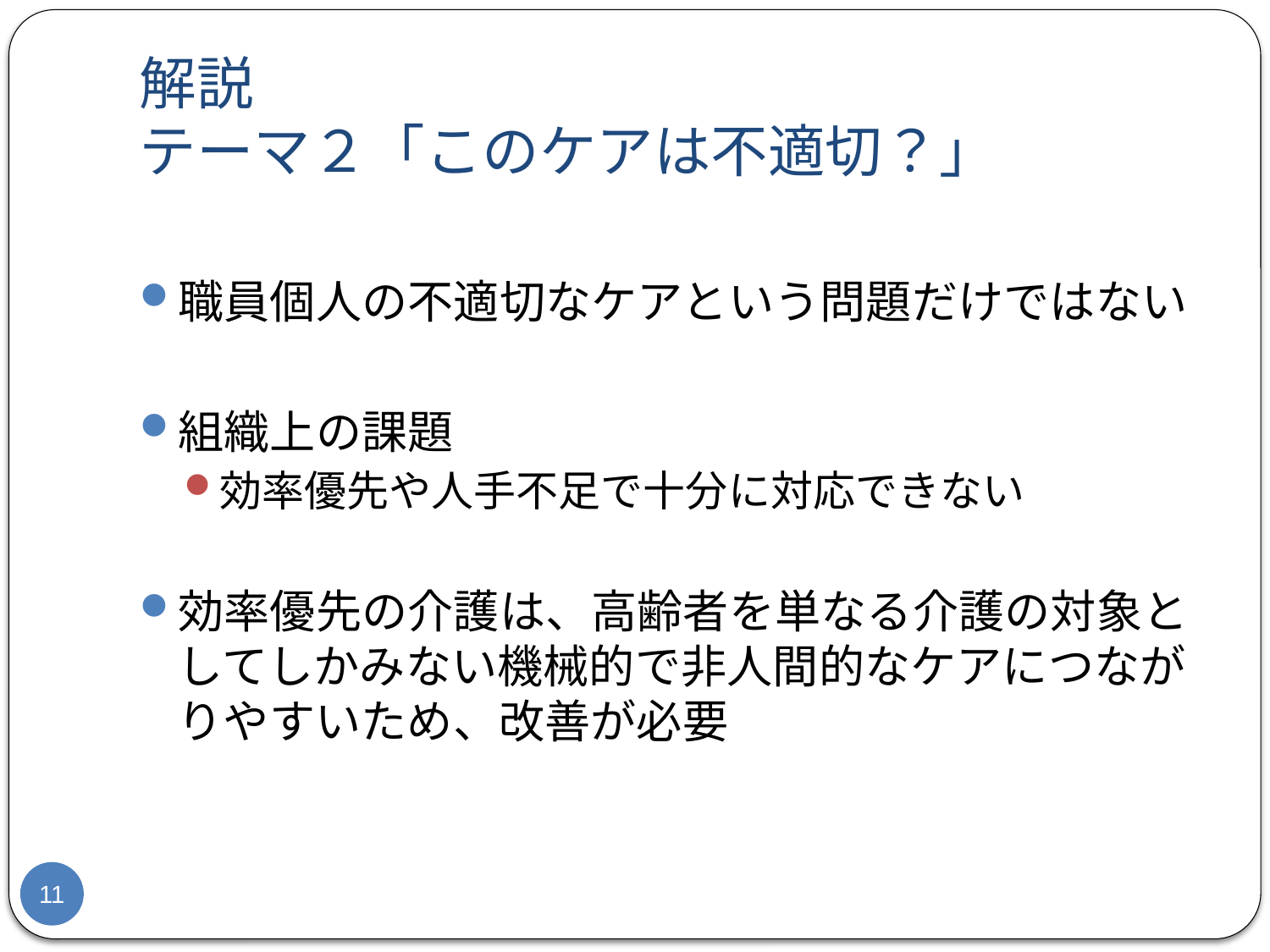

# 解説 テーマ２「このケアは不適切？」

職員個人の不適切なケアという問題だけではない

組織上の課題
効率優先や人手不足で十分に対応できない

効率優先の介護は、高齢者を単なる介護の対象としてしかみない機械的で非人間的なケアにつながりやすいため、改善が必要
11